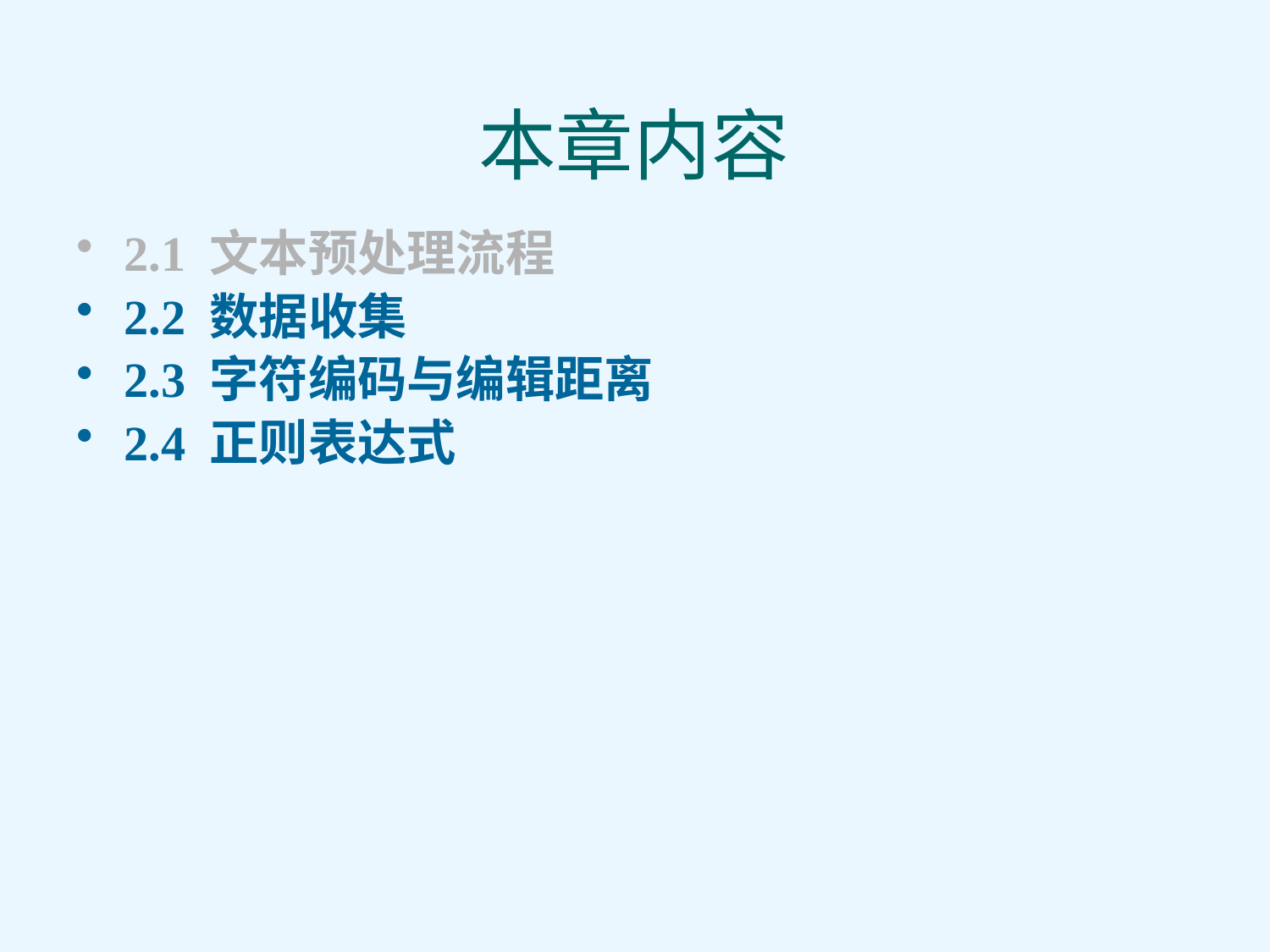

# 本章内容
2.1 文本预处理流程
2.2 数据收集
2.3 字符编码与编辑距离
2.4 正则表达式